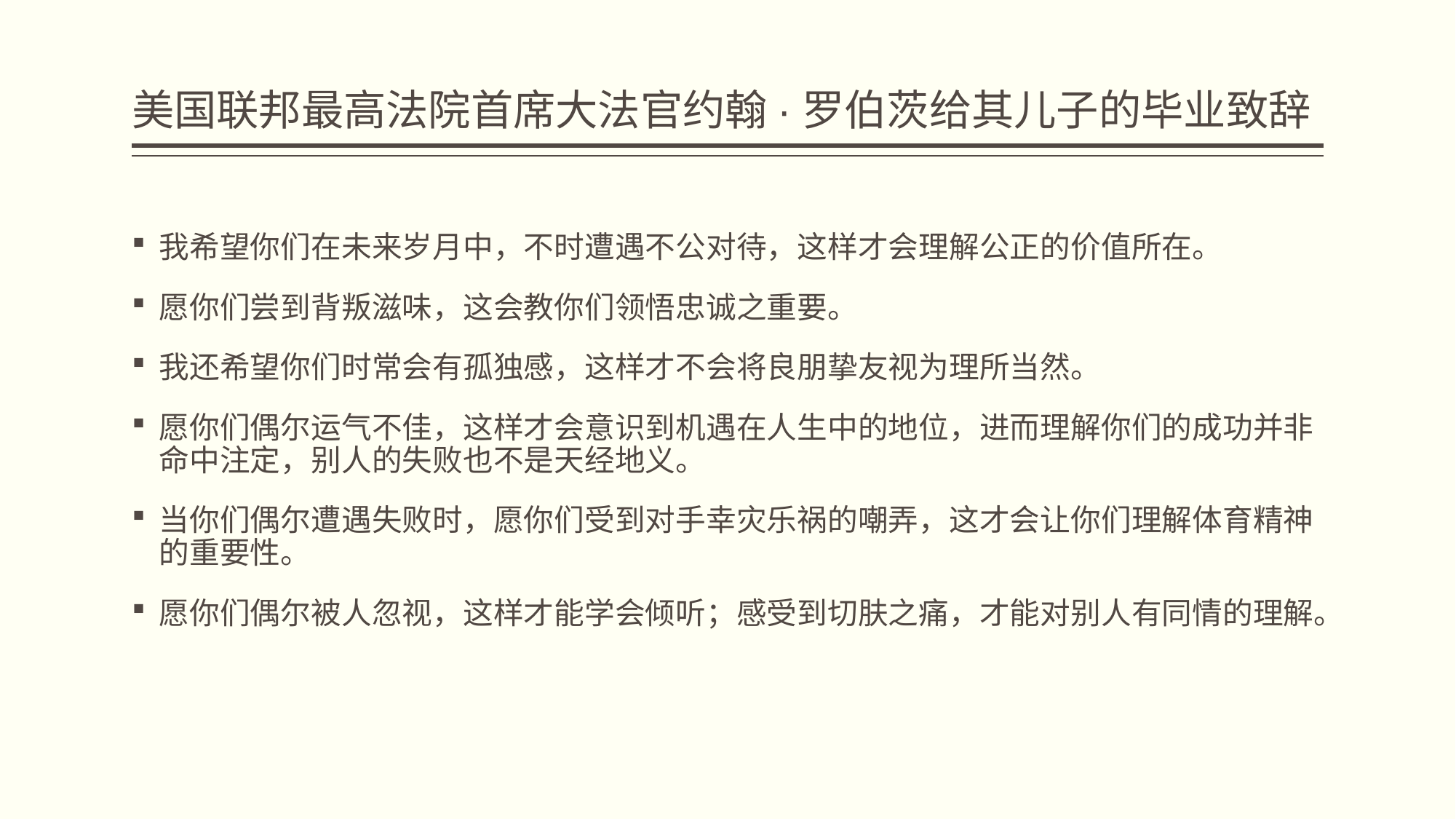

# 美国联邦最高法院首席大法官约翰·罗伯茨给其儿子的毕业致辞
我希望你们在未来岁月中，不时遭遇不公对待，这样才会理解公正的价值所在。
愿你们尝到背叛滋味，这会教你们领悟忠诚之重要。
我还希望你们时常会有孤独感，这样才不会将良朋挚友视为理所当然。
愿你们偶尔运气不佳，这样才会意识到机遇在人生中的地位，进而理解你们的成功并非命中注定，别人的失败也不是天经地义。
当你们偶尔遭遇失败时，愿你们受到对手幸灾乐祸的嘲弄，这才会让你们理解体育精神的重要性。
愿你们偶尔被人忽视，这样才能学会倾听；感受到切肤之痛，才能对别人有同情的理解。